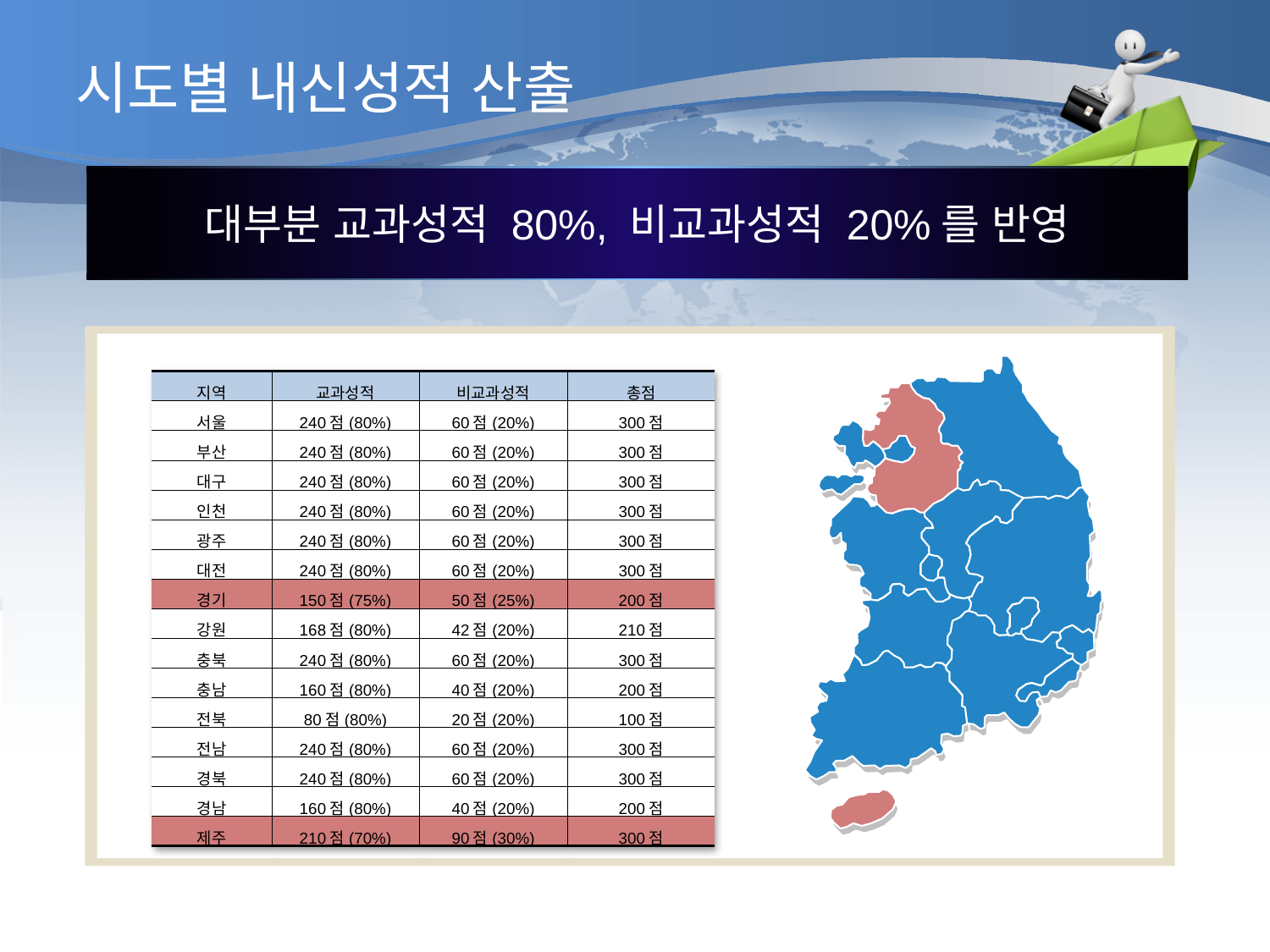

시도별 내신성적 산출

대부분 교과성적 80%, 비교과성적 20%를 반영

| 지역 | 교과성적 | 비교과성적 | 총점 |
| --- | --- | --- | --- |
| 서울 | 240점(80%) | 60점(20%) | 300점 |
| 부산 | 240점(80%) | 60점(20%) | 300점 |
| 대구 | 240점(80%) | 60점(20%) | 300점 |
| 인천 | 240점(80%) | 60점(20%) | 300점 |
| 광주 | 240점(80%) | 60점(20%) | 300점 |
| 대전 | 240점(80%) | 60점(20%) | 300점 |
| 경기 | 150점(75%) | 50점(25%) | 200점 |
| 강원 | 168점(80%) | 42점(20%) | 210점 |
| 충북 | 240점(80%) | 60점(20%) | 300점 |
| 충남 | 160점(80%) | 40점(20%) | 200점 |
| 전북 | 80점(80%) | 20점(20%) | 100점 |
| 전남 | 240점(80%) | 60점(20%) | 300점 |
| 경북 | 240점(80%) | 60점(20%) | 300점 |
| 경남 | 160점(80%) | 40점(20%) | 200점 |
| 제주 | 210점(70%) | 90점(30%) | 300점 |